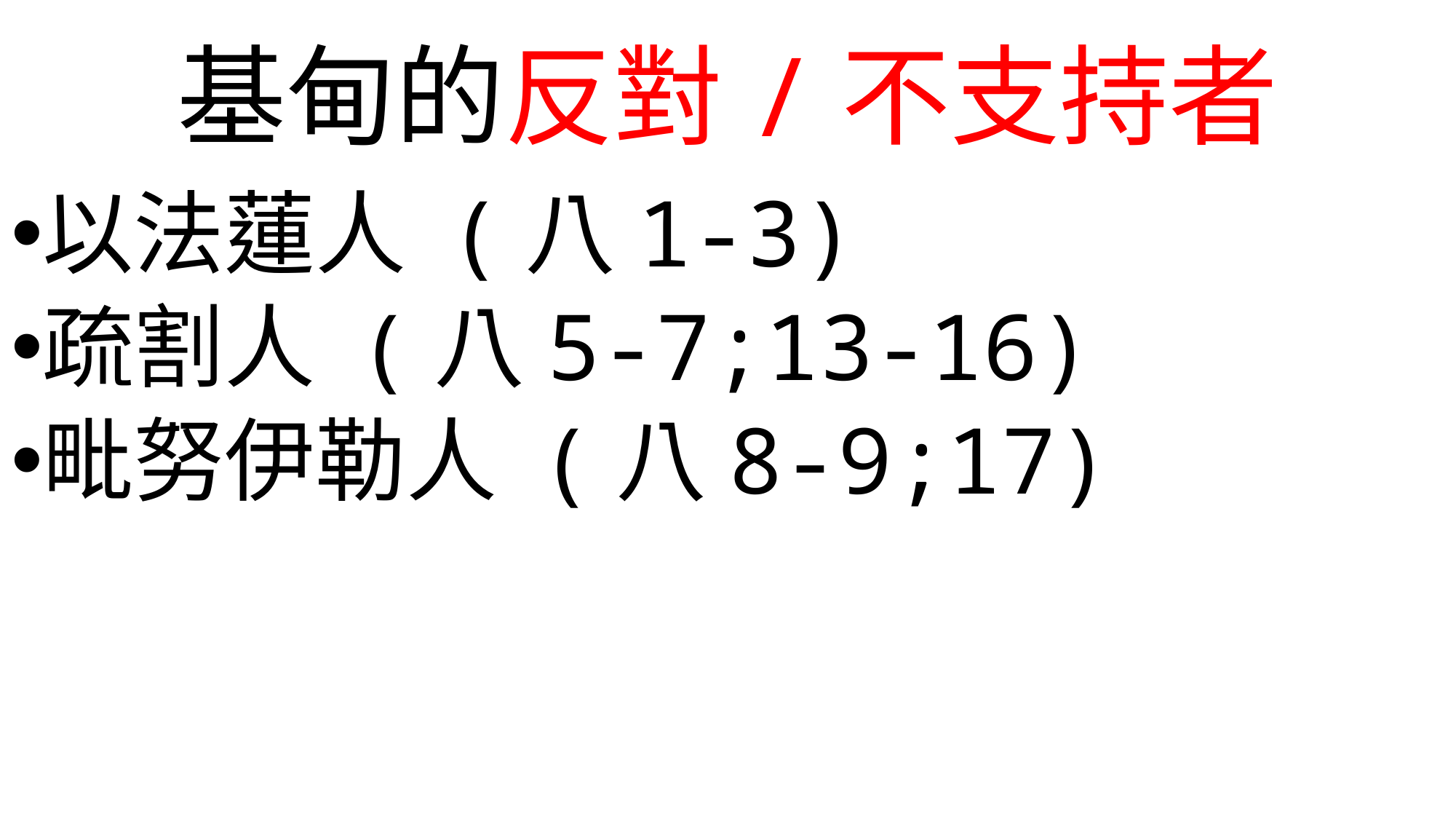

# 基甸的反對/不支持者
以法蓮人 (八1-3)
疏割人 (八5-7;13-16)
毗努伊勒人 (八8-9;17)